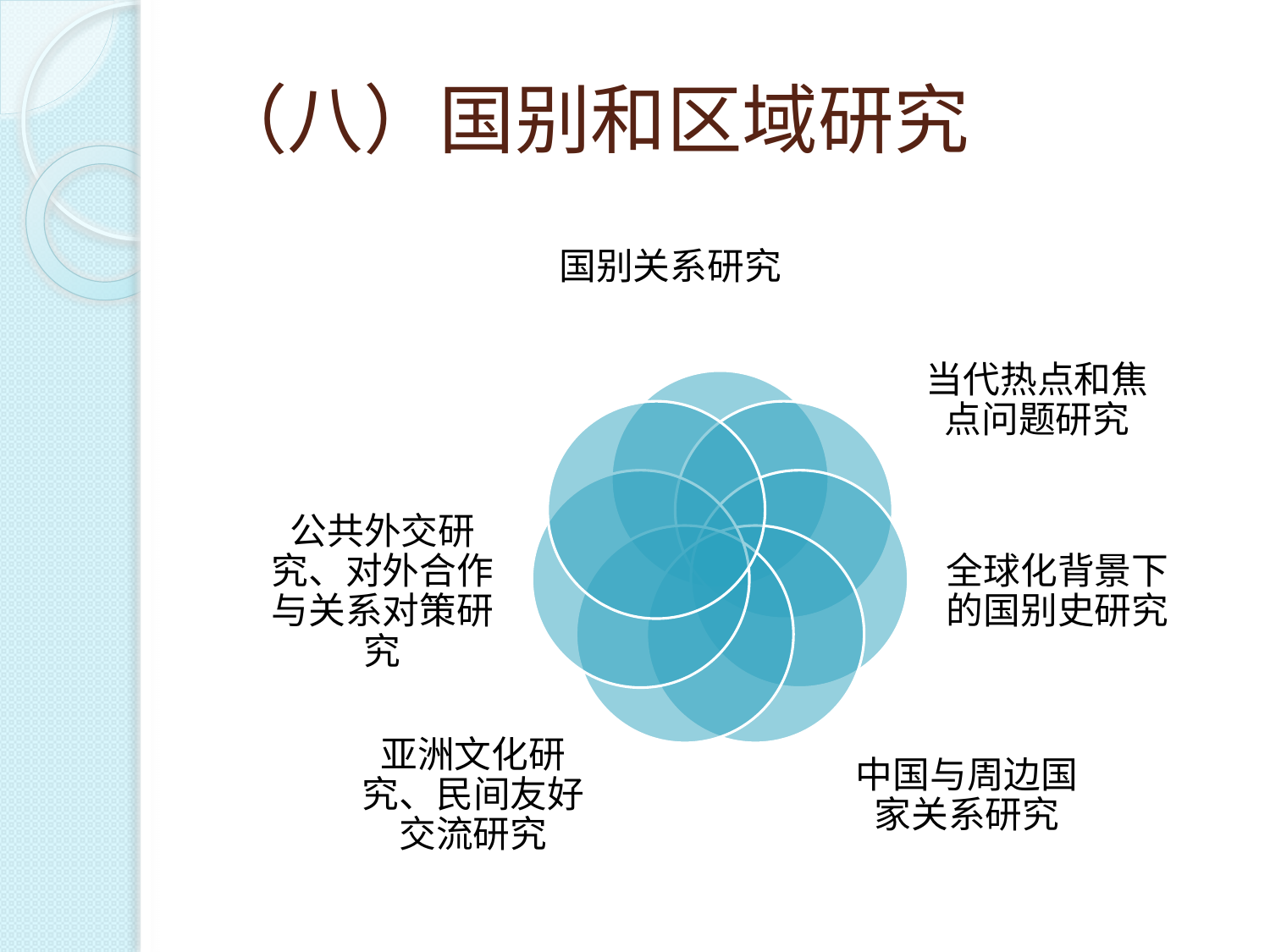

# （八）国别和区域研究
国别关系研究
当代热点和焦点问题研究
全球化背景下的国别史研究
中国与周边国家关系研究
亚洲文化研究、民间友好交流研究
公共外交研究、对外合作与关系对策研究